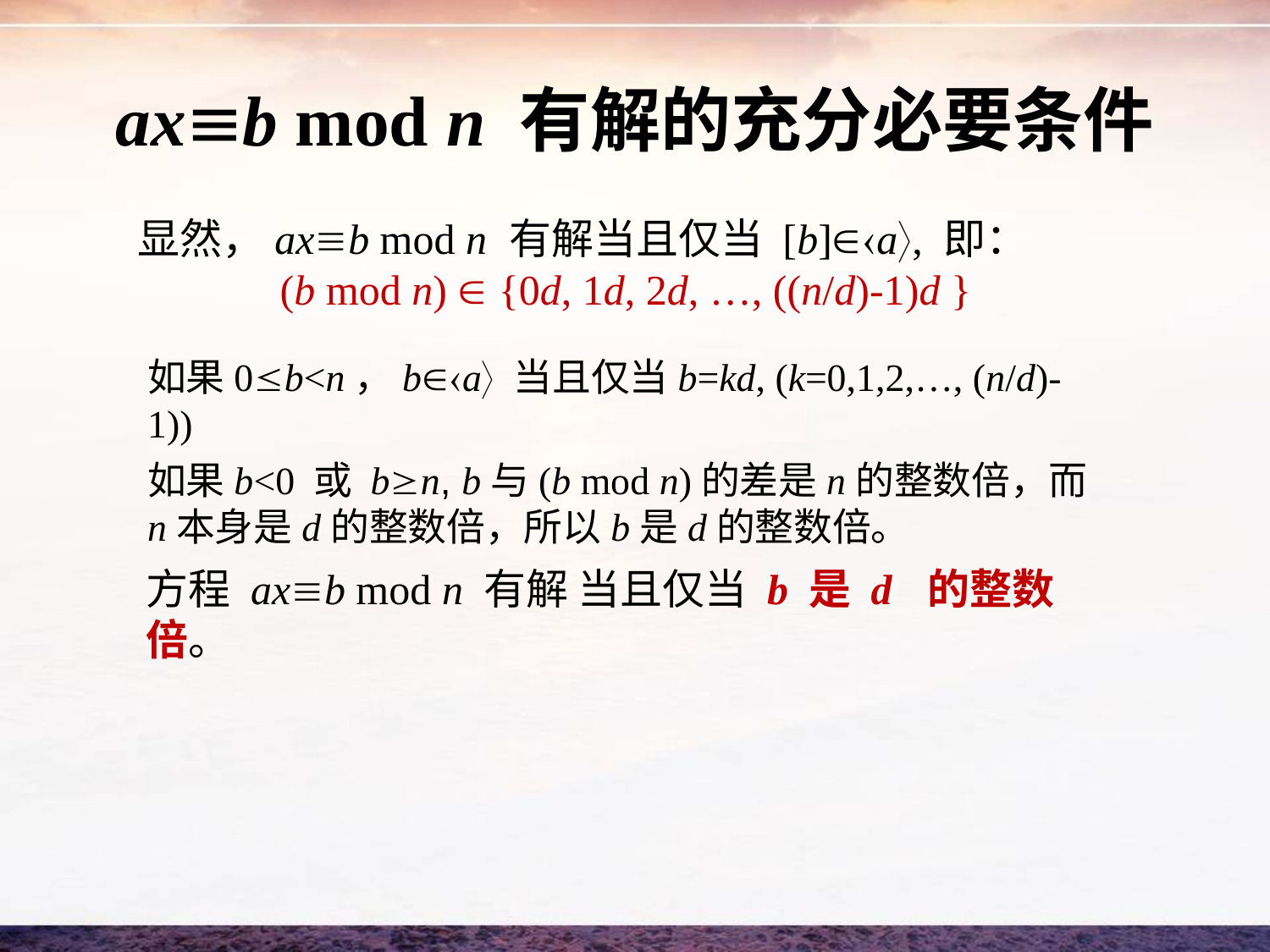

# ax≡b mod n 有解的充分必要条件
显然，ax≡b mod n 有解当且仅当 [b]∈〈a〉, 即：
 (b mod n) ∈ {0d, 1d, 2d, …, ((n/d)-1)d }
如果0≤b<n，b∈〈a〉 当且仅当b=kd, (k=0,1,2,…, (n/d)-1))
如果b<0 或 b≥n, b与(b mod n)的差是n的整数倍，而n本身是d的整数倍，所以b是d的整数倍。
方程 ax≡b mod n 有解 当且仅当 b 是 d 的整数倍。